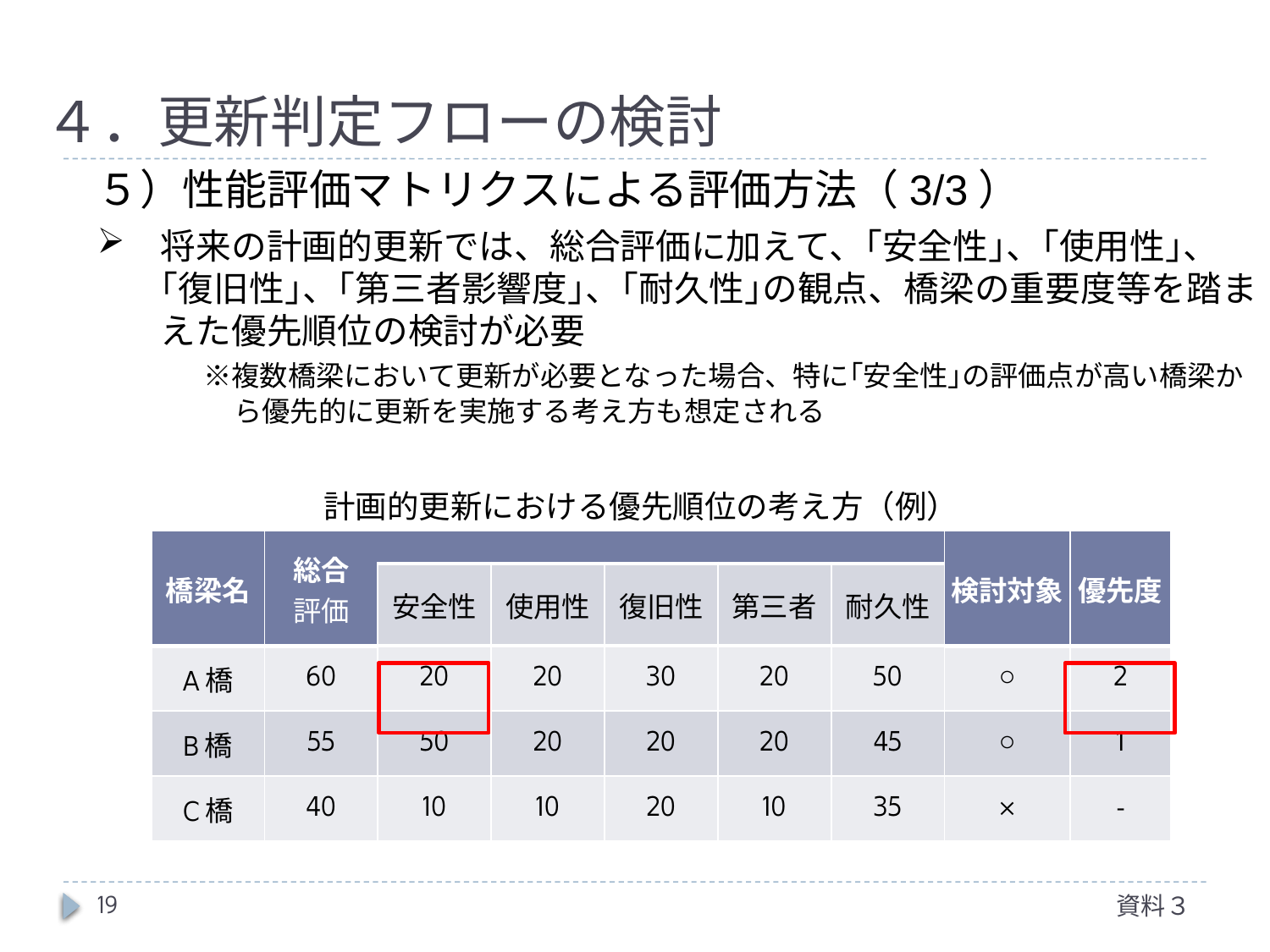

# ４．更新判定フローの検討
５）性能評価マトリクスによる評価方法（3/3）
将来の計画的更新では、総合評価に加えて、｢安全性｣、｢使用性｣、｢復旧性｣、｢第三者影響度｣、｢耐久性｣の観点、橋梁の重要度等を踏まえた優先順位の検討が必要
　　　※複数橋梁において更新が必要となった場合、特に｢安全性｣の評価点が高い橋梁から優先的に更新を実施する考え方も想定される
計画的更新における優先順位の考え方（例）
| 橋梁名 | 総合 評価 |  |  |  |  |  | 検討対象 | 優先度 |
| --- | --- | --- | --- | --- | --- | --- | --- | --- |
|  |  | 安全性 | 使用性 | 復旧性 | 第三者 | 耐久性 |  |  |
| A橋 | 60 | 20 | 20 | 30 | 20 | 50 | ○ | 2 |
| B橋 | 55 | 50 | 20 | 20 | 20 | 45 | ○ | 1 |
| C橋 | 40 | 10 | 10 | 20 | 10 | 35 | × | - |

19
資料３